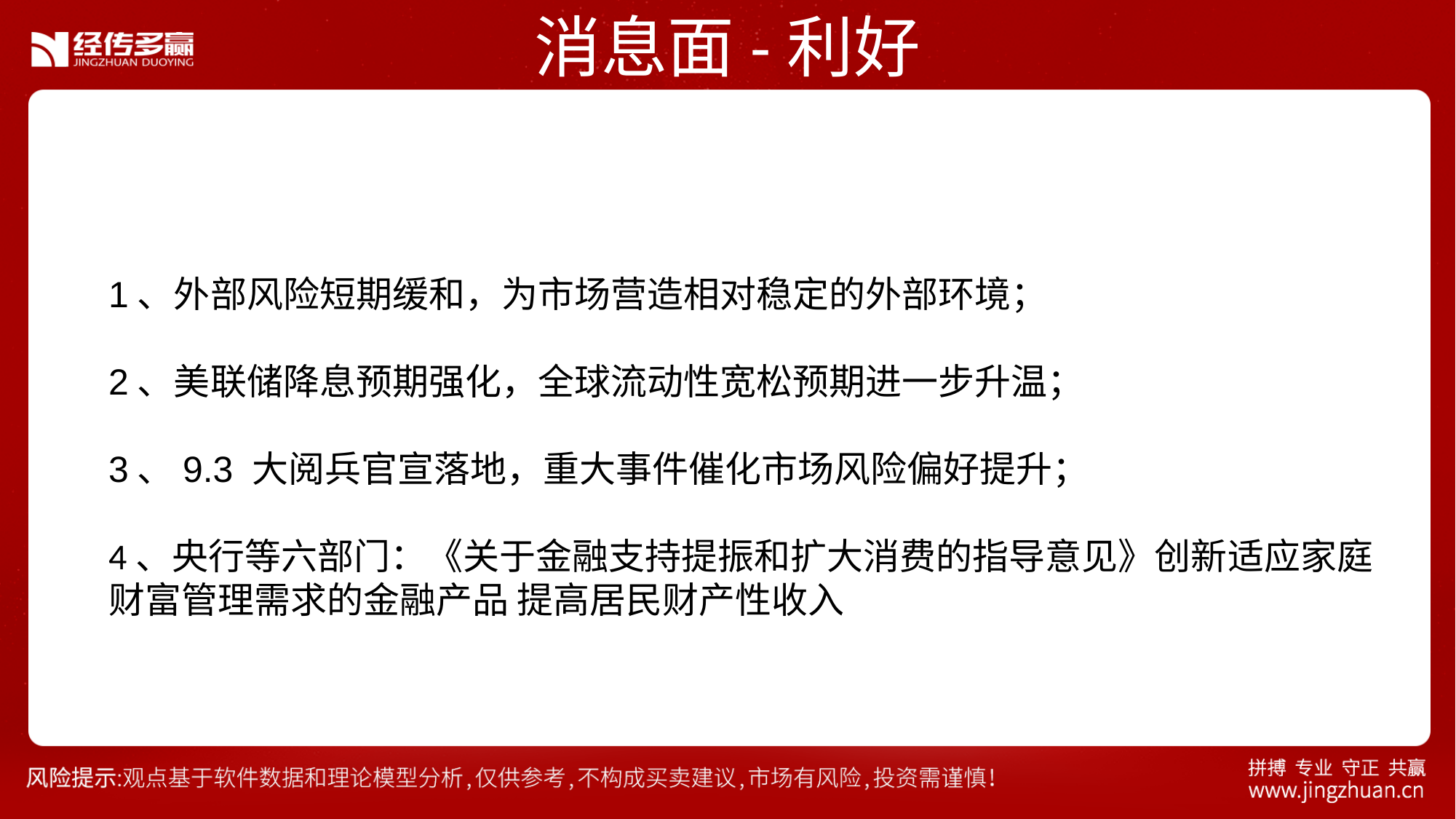

消息面-利好

1、外部风险短期缓和，为市场营造相对稳定的外部环境；

2、美联储降息预期强化，全球流动性宽松预期进一步升温；

3、9.3 大阅兵官宣落地，重大事件催化市场风险偏好提升；

4、央行等六部门：《关于金融支持提振和扩大消费的指导意见》创新适应家庭财富管理需求的金融产品 提高居民财产性收入